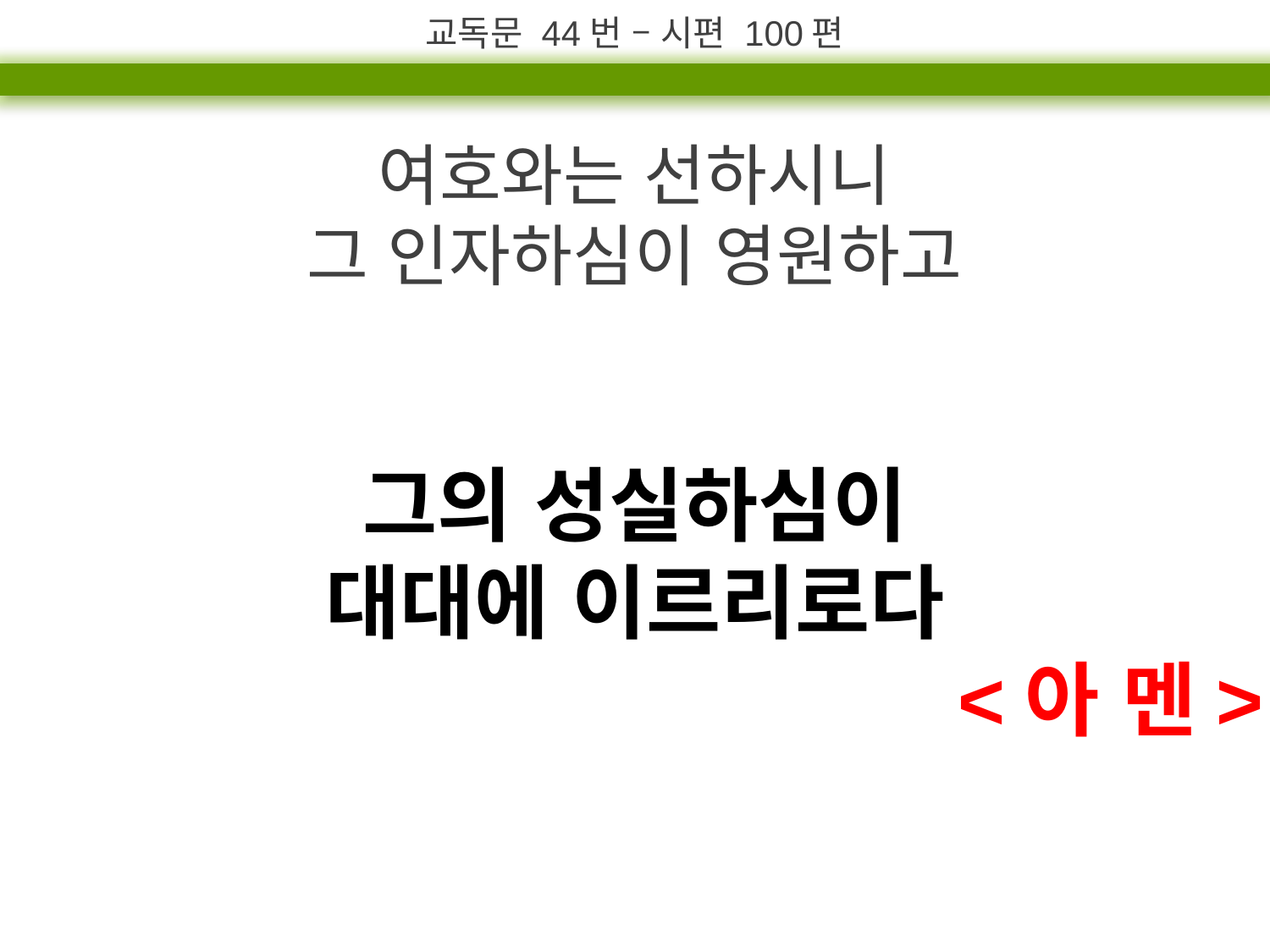

교독문 44번 – 시편 100편

여호와는 선하시니
그 인자하심이 영원하고
그의 성실하심이
대대에 이르리로다
<아 멘>